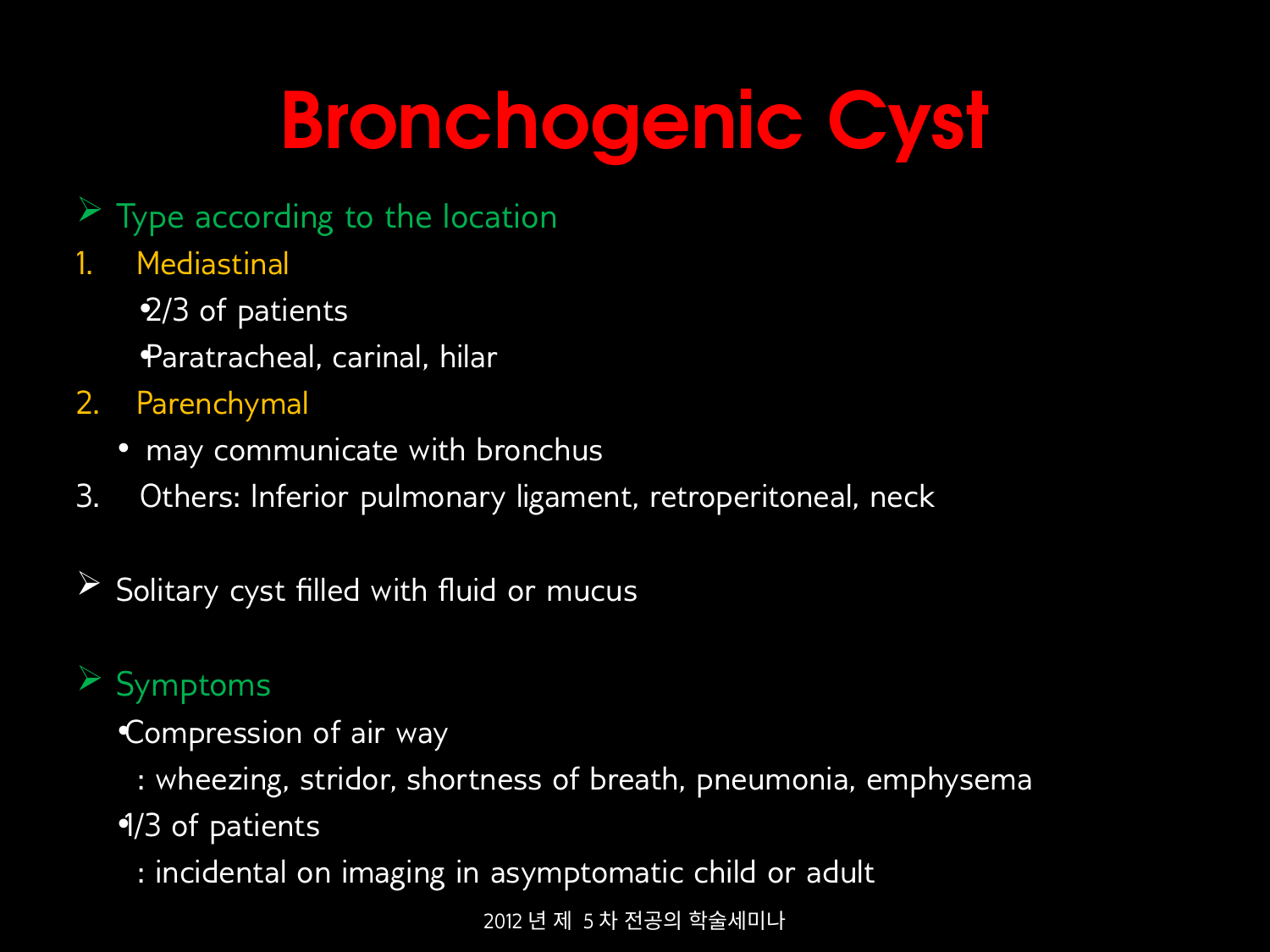

# Bronchogenic Cyst
Type according to the location
Mediastinal
2/3 of patients
Paratracheal, carinal, hilar
Parenchymal
 may communicate with bronchus
3.    Others: Inferior pulmonary ligament, retroperitoneal, neck

Solitary cyst filled with fluid or mucus

Symptoms
Compression of air way
  : wheezing, stridor, shortness of breath, pneumonia, emphysema
1/3 of patients
  : incidental on imaging in asymptomatic child or adult
2012년 제 5차 전공의 학술세미나